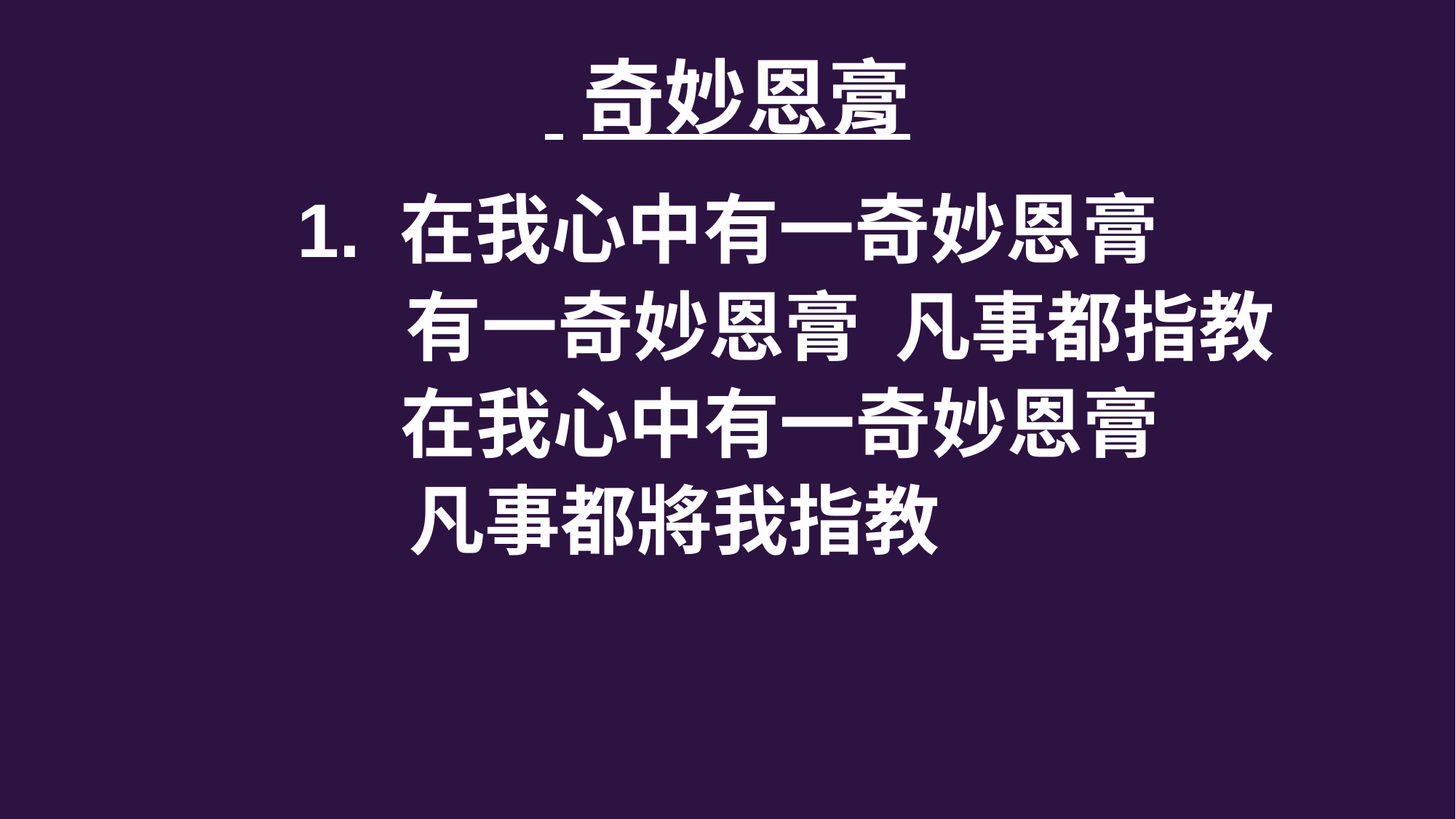

奇妙恩膏

1. 在我心中有一奇妙恩膏
            有一奇妙恩膏  凡事都指教
     在我心中有一奇妙恩膏
                      凡事都將我指教